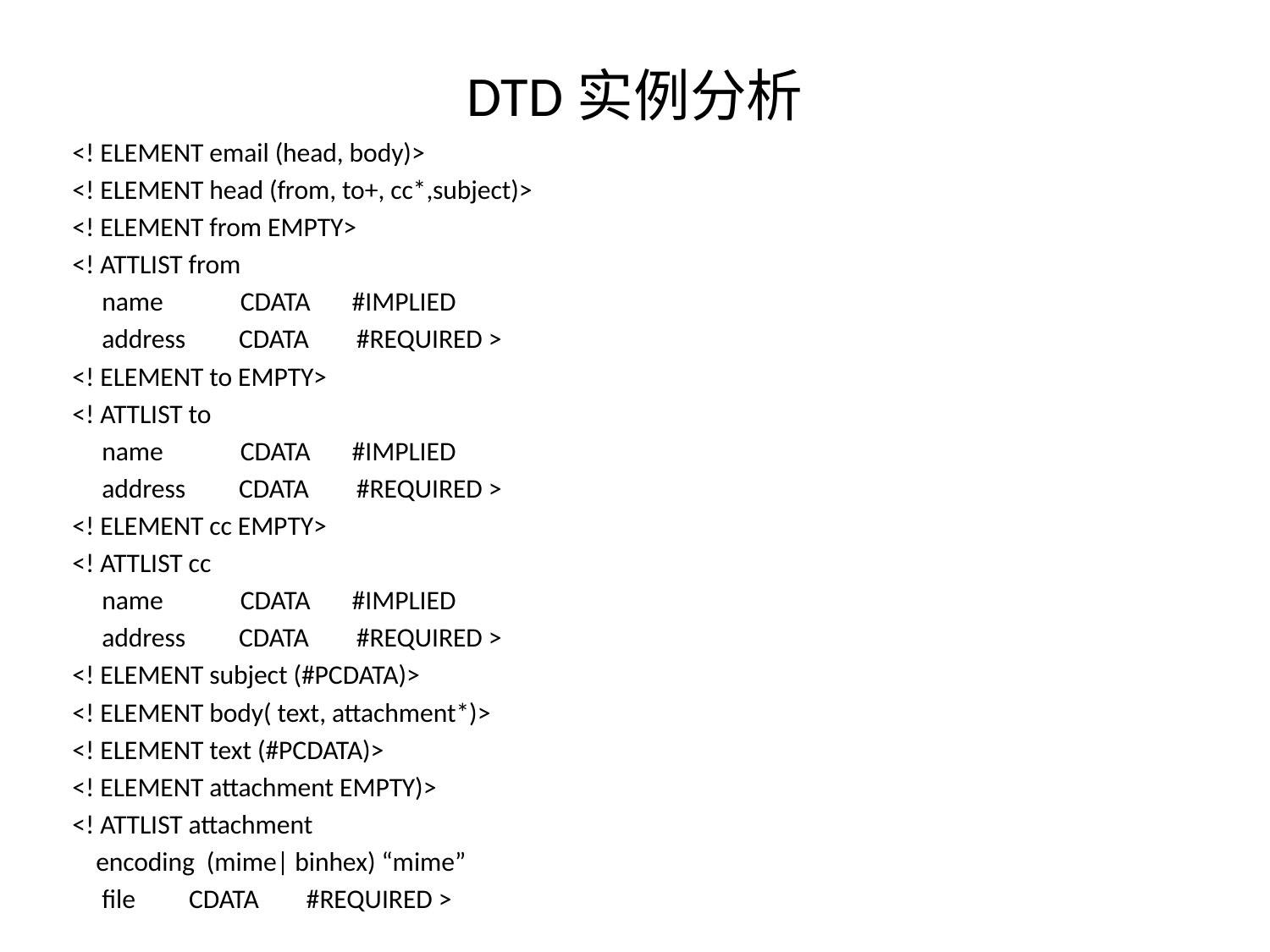

# DTD实例分析
<! ELEMENT email (head, body)>
<! ELEMENT head (from, to+, cc*,subject)>
<! ELEMENT from EMPTY>
<! ATTLIST from
     name             CDATA       #IMPLIED
     address         CDATA        #REQUIRED >
<! ELEMENT to EMPTY>
<! ATTLIST to
     name             CDATA       #IMPLIED
     address         CDATA        #REQUIRED >
<! ELEMENT cc EMPTY>
<! ATTLIST cc
     name             CDATA       #IMPLIED
     address         CDATA        #REQUIRED >
<! ELEMENT subject (#PCDATA)>
<! ELEMENT body( text, attachment*)>
<! ELEMENT text (#PCDATA)>
<! ELEMENT attachment EMPTY)>
<! ATTLIST attachment
    encoding  (mime| binhex) “mime”
     file         CDATA        #REQUIRED >